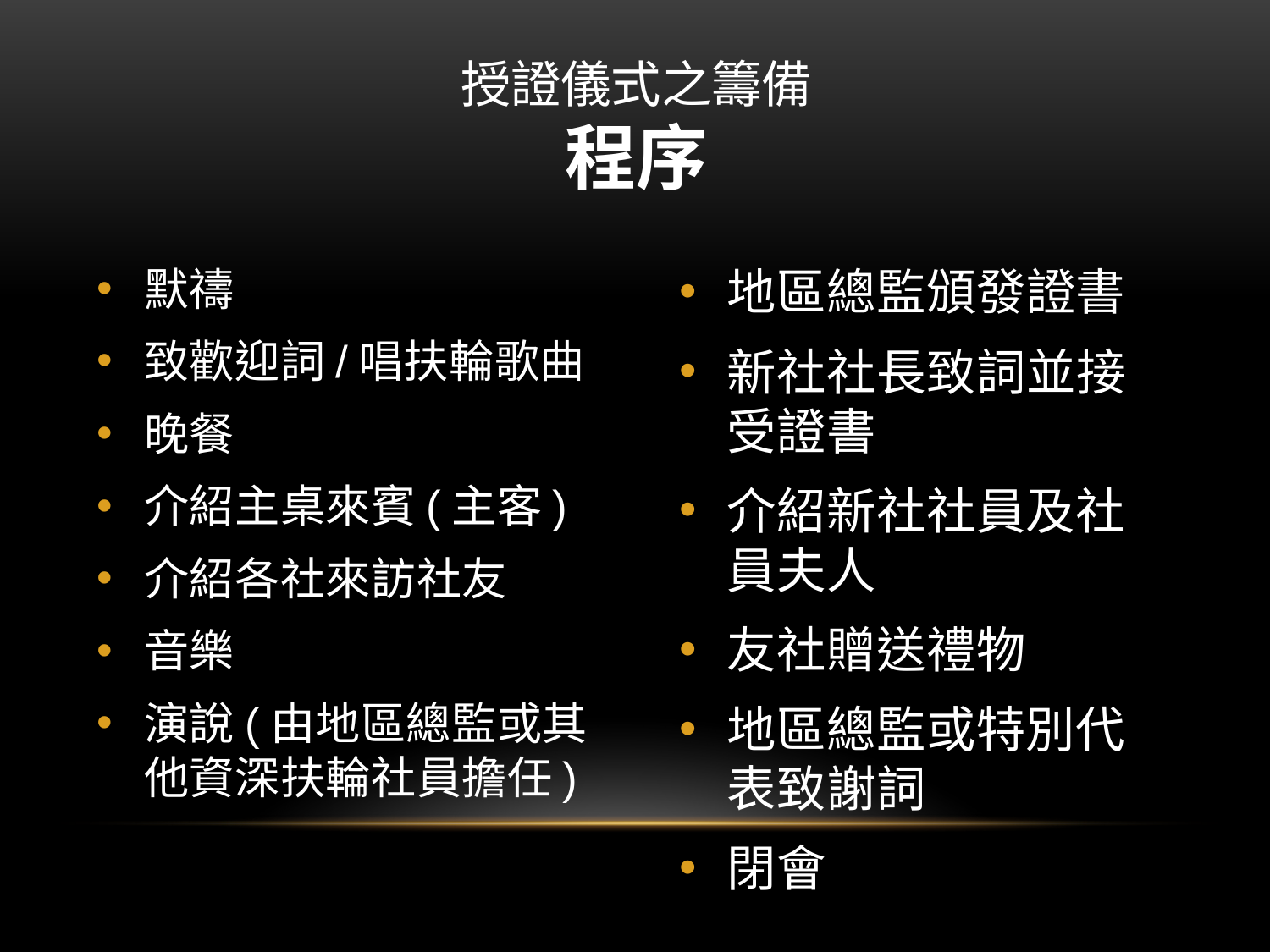

授證儀式之籌備
程序
默禱
致歡迎詞/唱扶輪歌曲
晚餐
介紹主桌來賓(主客)
介紹各社來訪社友
音樂
演說(由地區總監或其他資深扶輪社員擔任)

地區總監頒發證書
新社社長致詞並接受證書
介紹新社社員及社員夫人
友社贈送禮物
地區總監或特別代表致謝詞
閉會